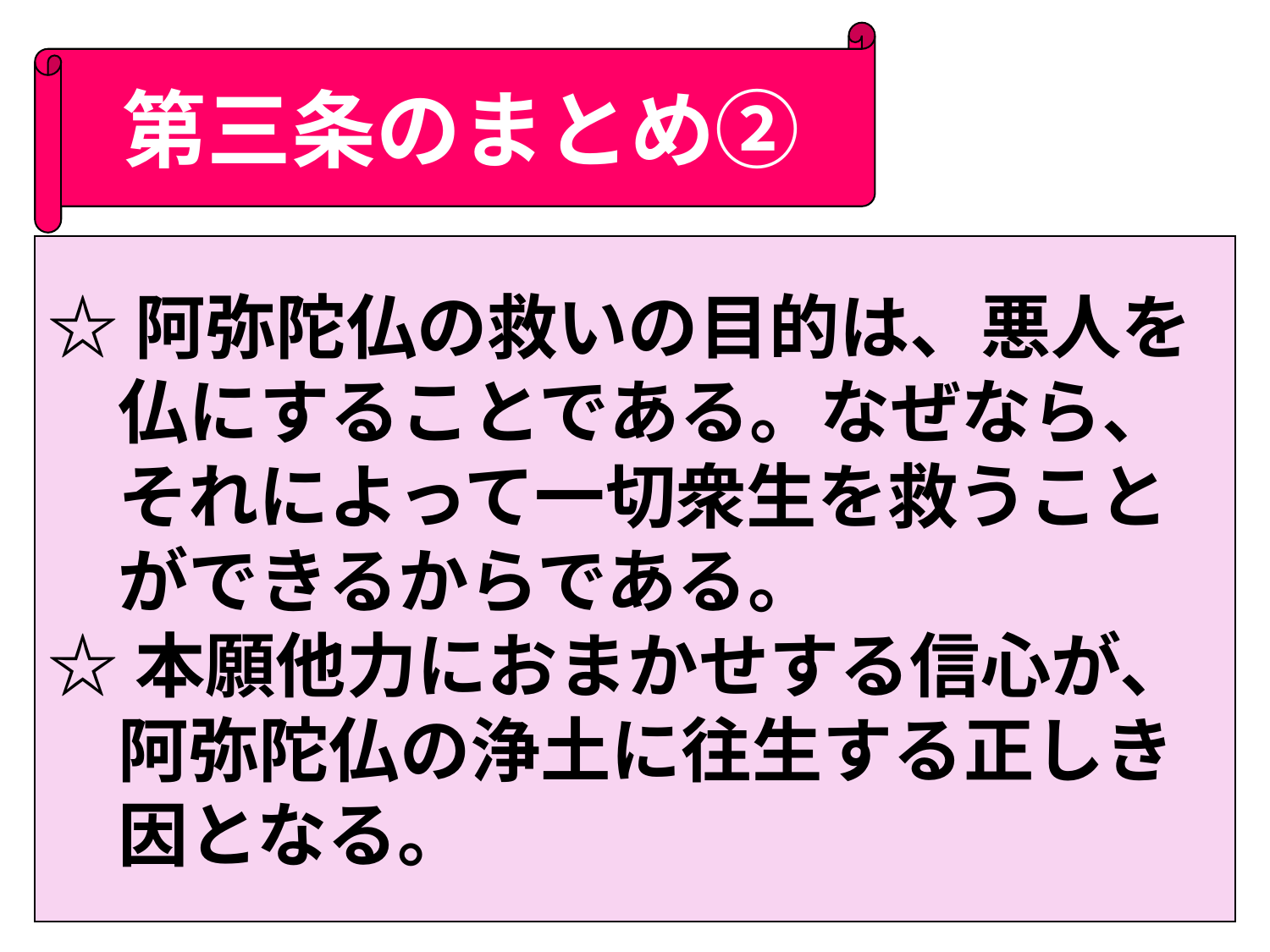

第三条のまとめ②
☆阿弥陀仏の救いの目的は、悪人を
　仏にすることである。なぜなら、
　それによって一切衆生を救うこと
　ができるからである。
☆本願他力におまかせする信心が、
　阿弥陀仏の浄土に往生する正しき
　因となる。